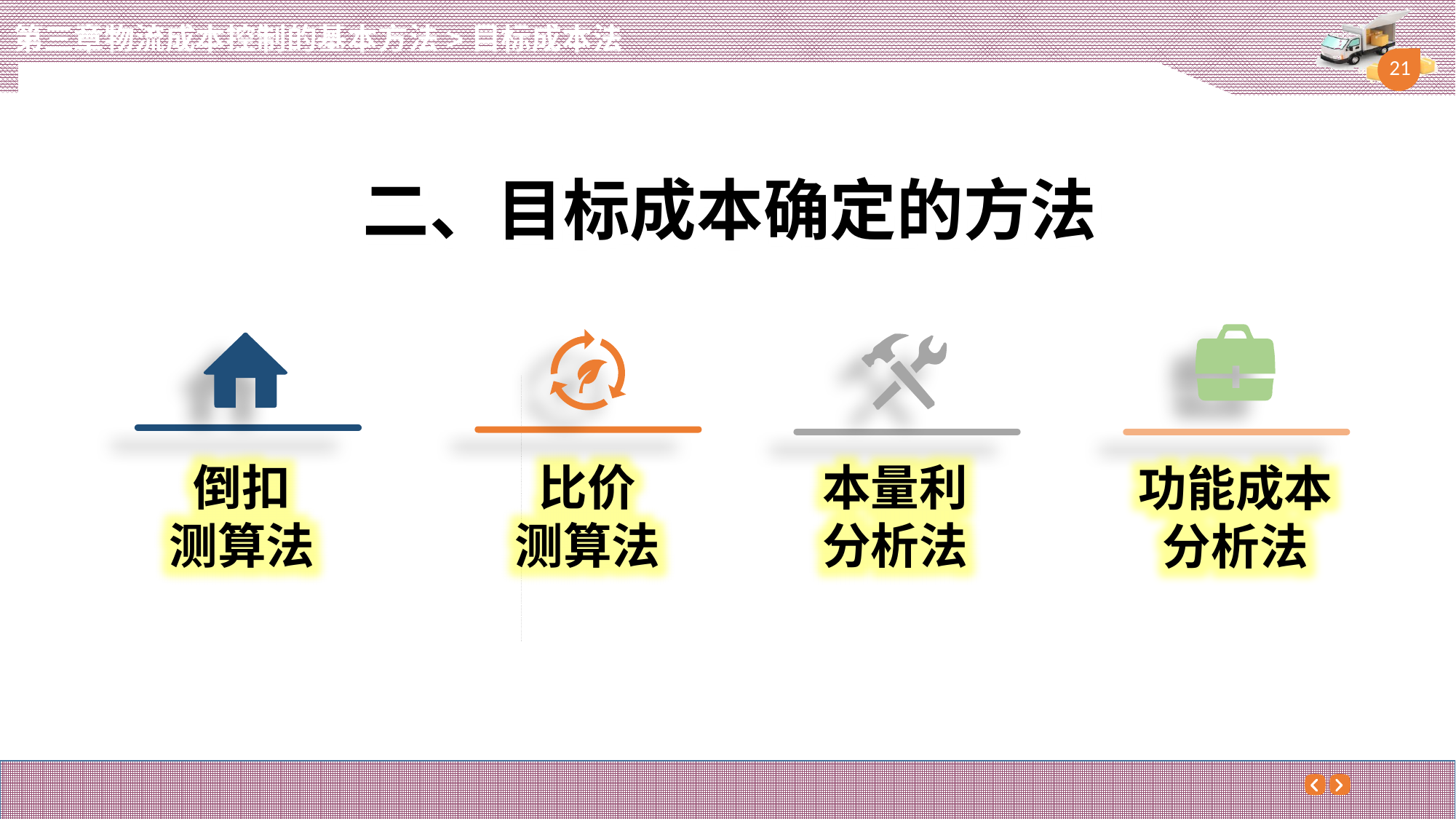

第三章物流成本控制的基本方法>目标成本法
二、目标成本确定的方法

比价
测算法
本量利
分析法
倒扣
测算法
功能成本
分析法